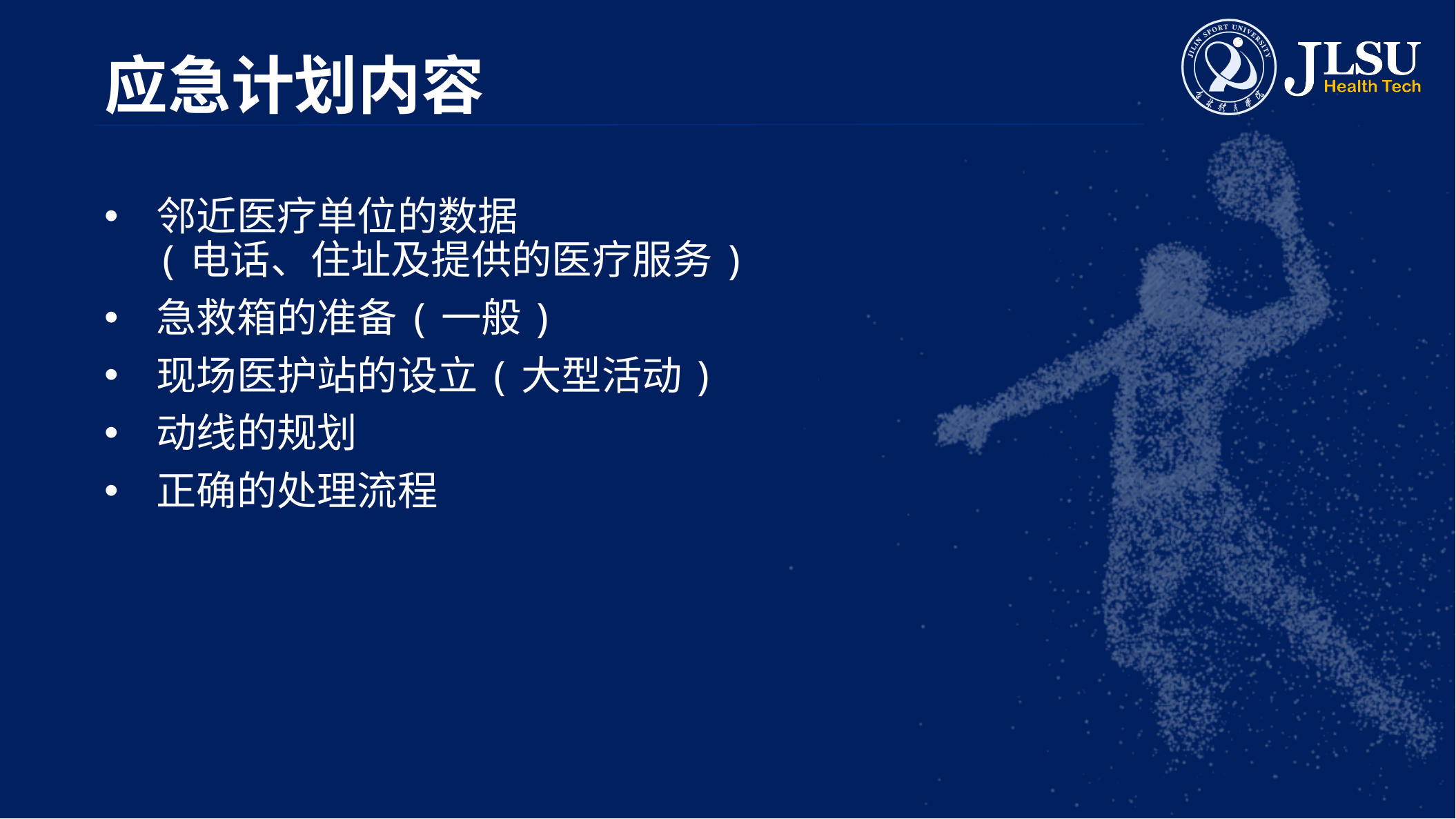

# 应急计划内容
邻近医疗单位的数据
(电话、住址及提供的医疗服务)
急救箱的准备(一般)
现场医护站的设立(大型活动)
动线的规划
正确的处理流程